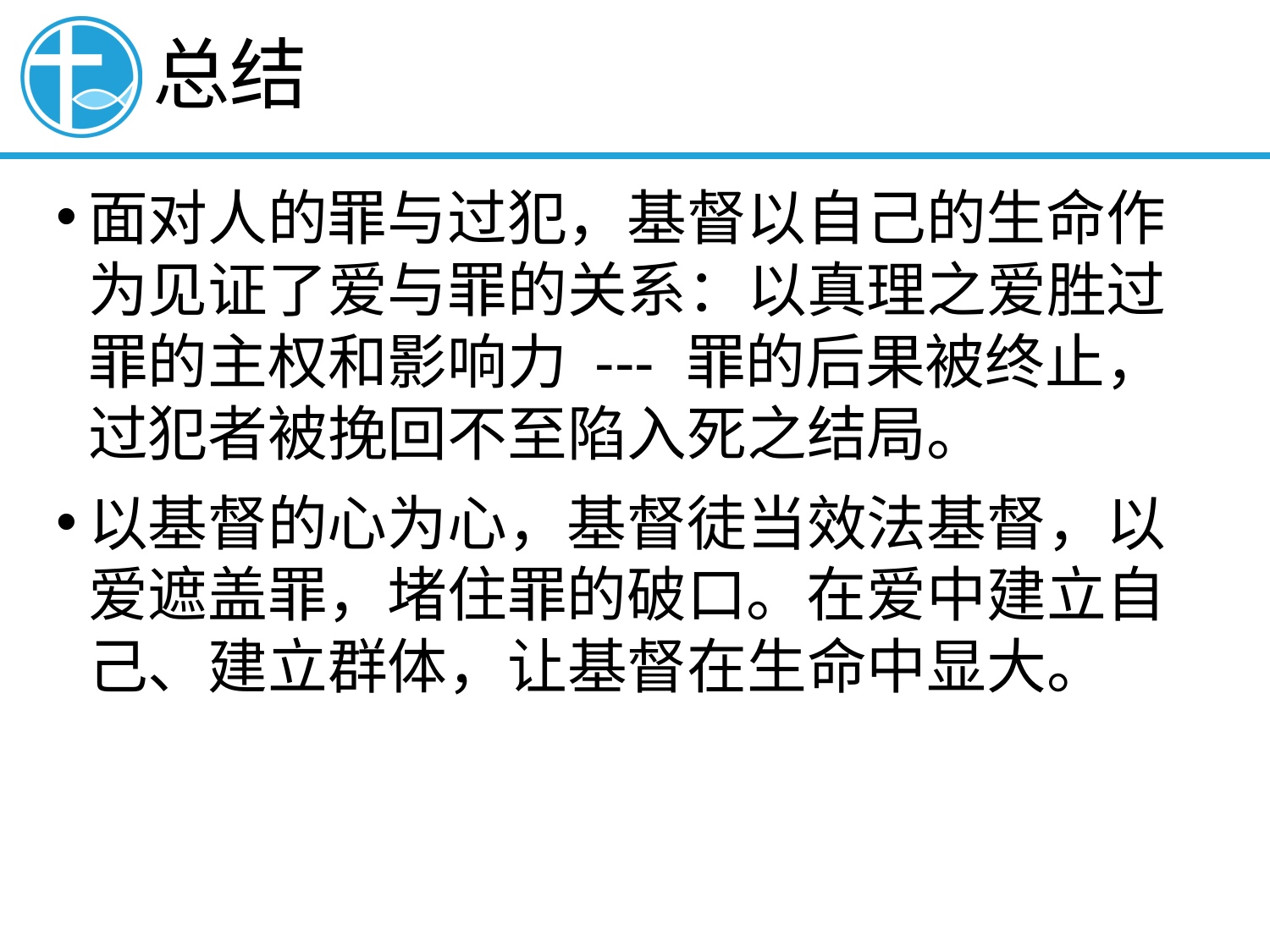

# 总结
面对人的罪与过犯，基督以自己的生命作为见证了爱与罪的关系：以真理之爱胜过罪的主权和影响力 --- 罪的后果被终止，过犯者被挽回不至陷入死之结局。
以基督的心为心，基督徒当效法基督，以爱遮盖罪，堵住罪的破口。在爱中建立自己、建立群体，让基督在生命中显大。